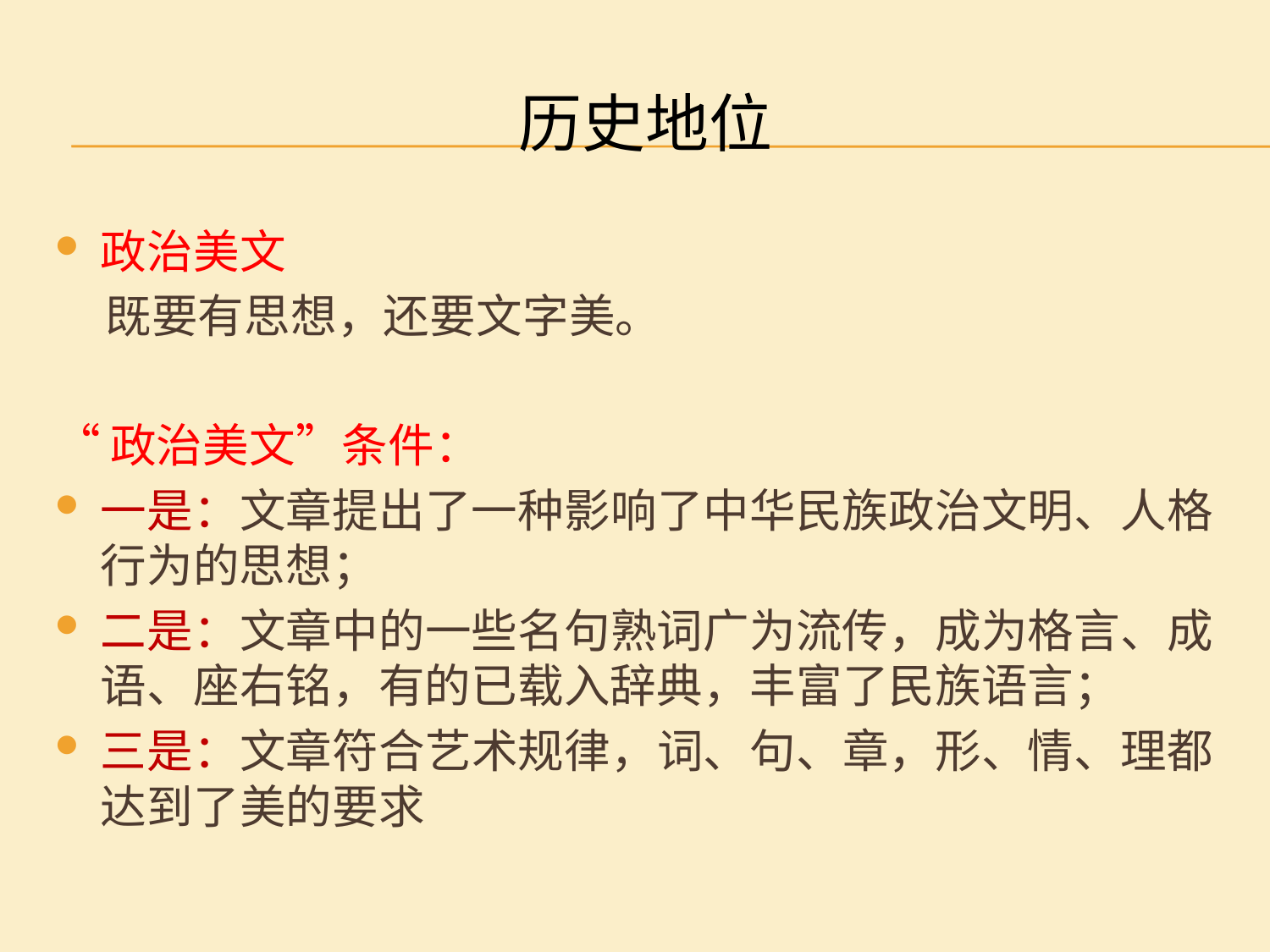

# 历史地位
政治美文
    既要有思想，还要文字美。

“政治美文”条件：
一是：文章提出了一种影响了中华民族政治文明、人格行为的思想；
二是：文章中的一些名句熟词广为流传，成为格言、成语、座右铭，有的已载入辞典，丰富了民族语言；
三是：文章符合艺术规律，词、句、章，形、情、理都达到了美的要求